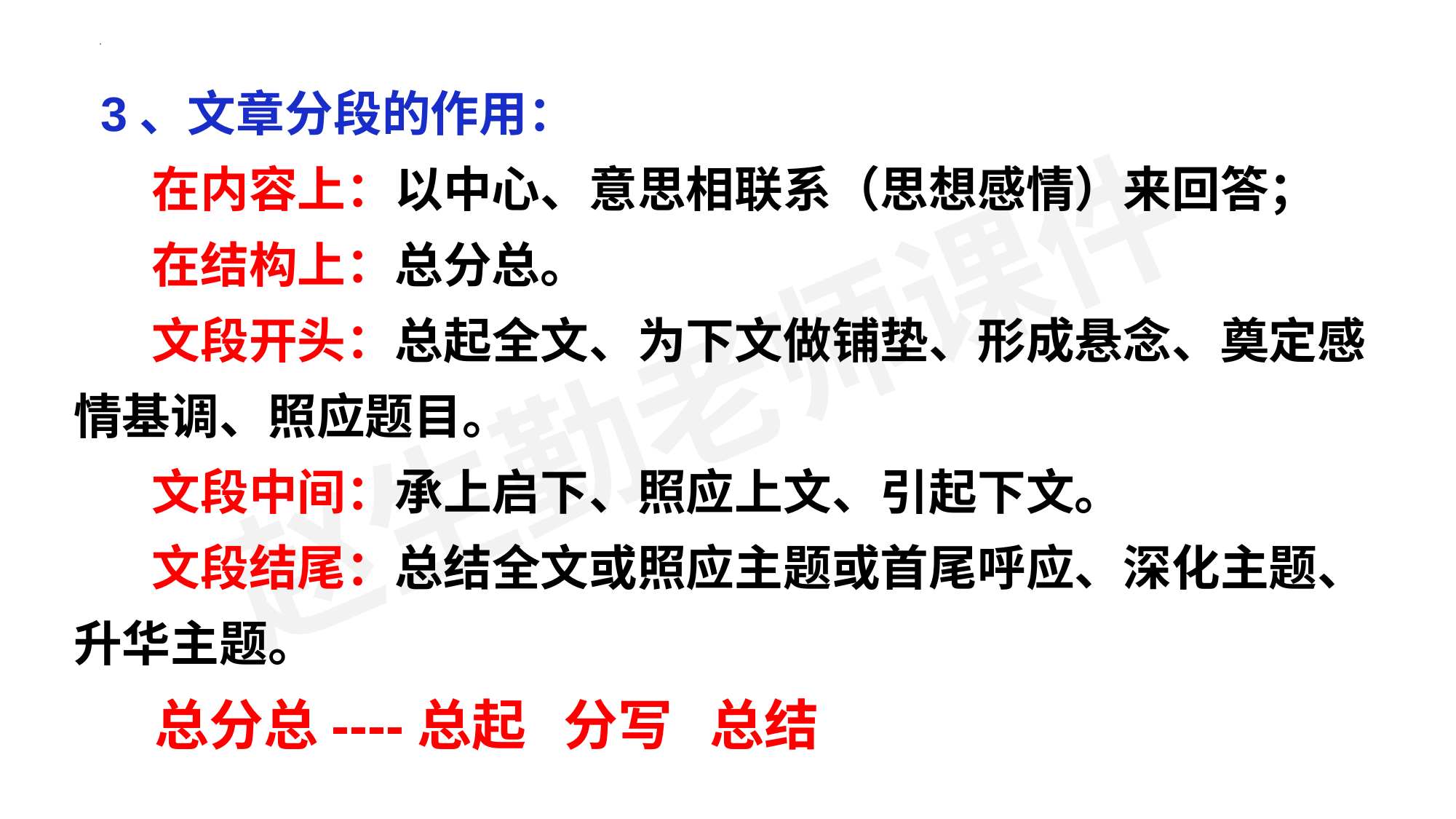

3、文章分段的作用：
      在内容上：以中心、意思相联系（思想感情）来回答；
      在结构上：总分总。
      文段开头：总起全文、为下文做铺垫、形成悬念、奠定感情基调、照应题目。
      文段中间：承上启下、照应上文、引起下文。
      文段结尾：总结全文或照应主题或首尾呼应、深化主题、升华主题。
      总分总----总起   分写   总结